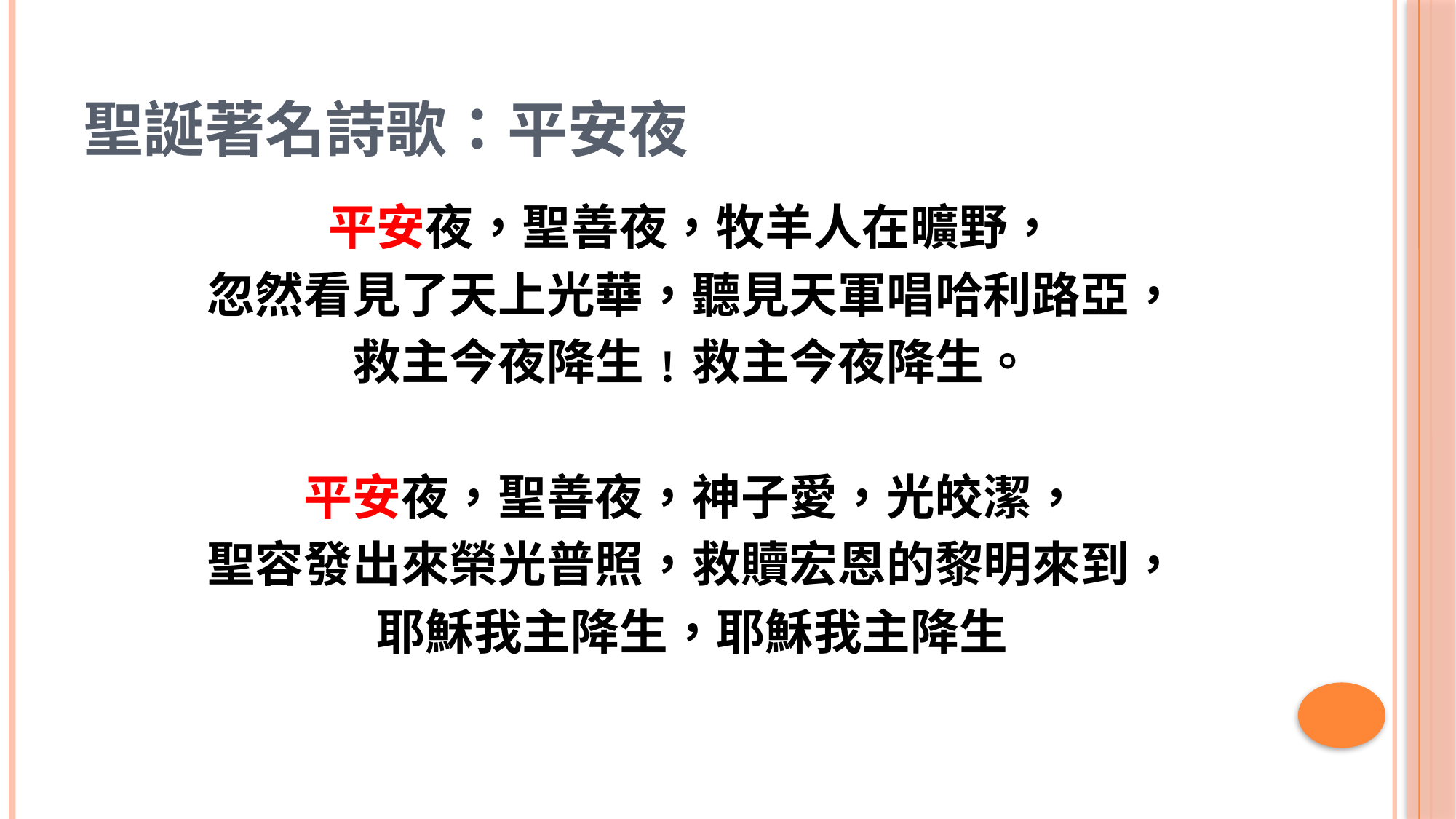

# 聖誕著名詩歌：平安夜
平安夜，聖善夜，牧羊人在曠野，
忽然看見了天上光華，聽見天軍唱哈利路亞，
救主今夜降生﹗救主今夜降生。

平安夜，聖善夜，神子愛，光皎潔，
聖容發出來榮光普照，救贖宏恩的黎明來到，
耶穌我主降生，耶穌我主降生